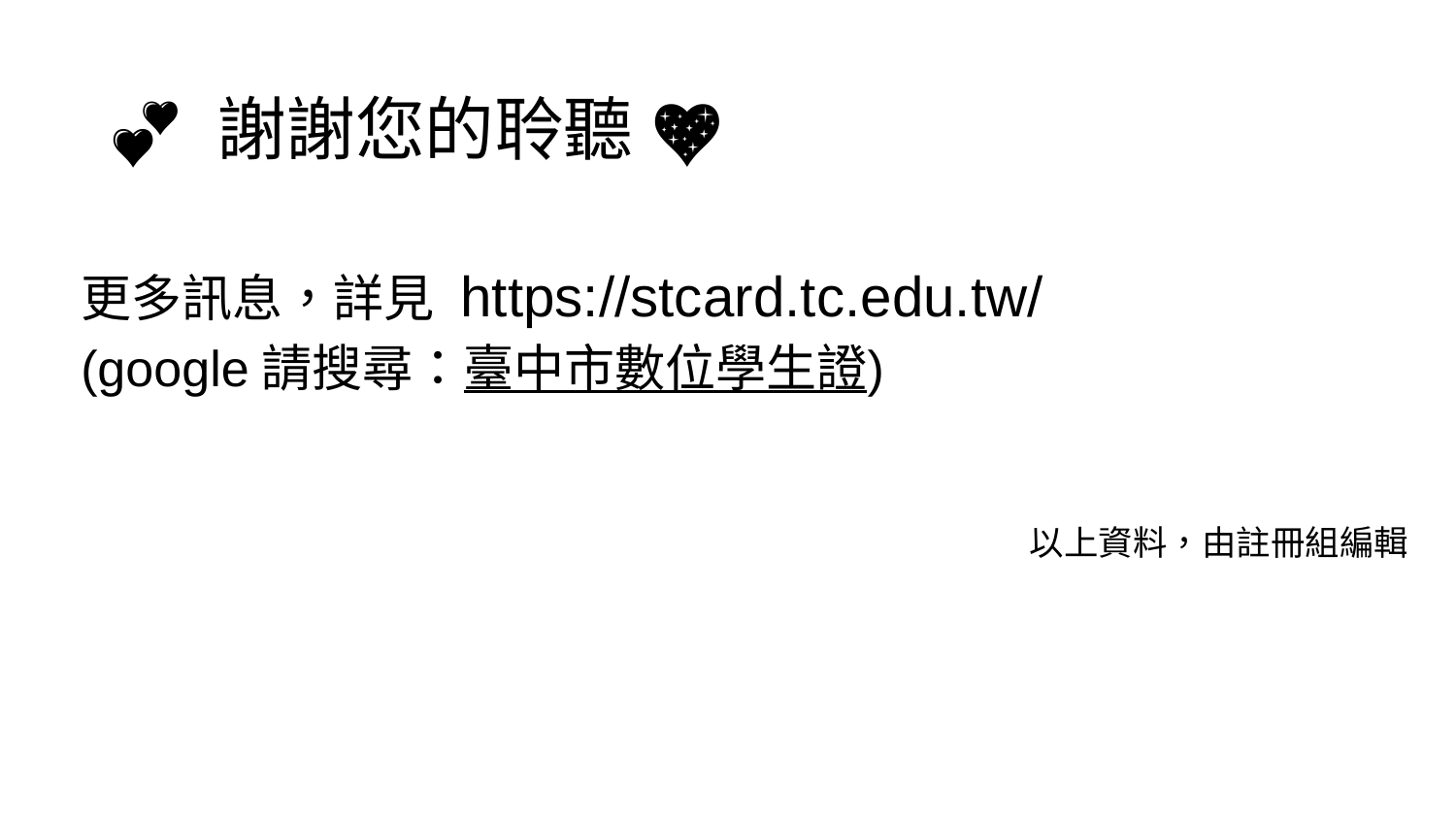

# 💕 謝謝您的聆聽 💖
更多訊息，詳見 https://stcard.tc.edu.tw/
(google請搜尋：臺中市數位學生證)

以上資料，由註冊組編輯